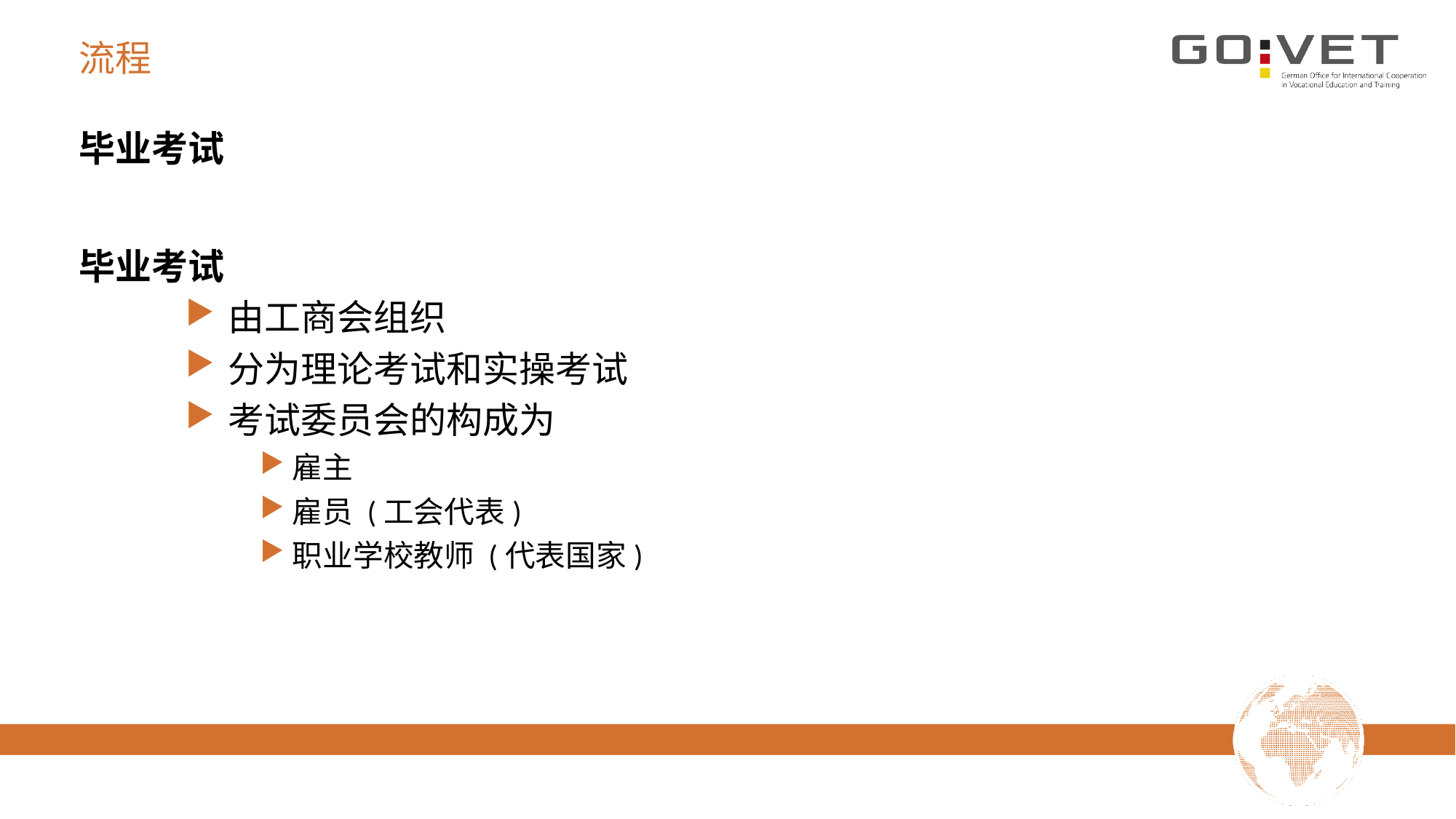

# 流程
毕业考试

毕业考试
由工商会组织
分为理论考试和实操考试
考试委员会的构成为
雇主
雇员 (工会代表)
职业学校教师 (代表国家)